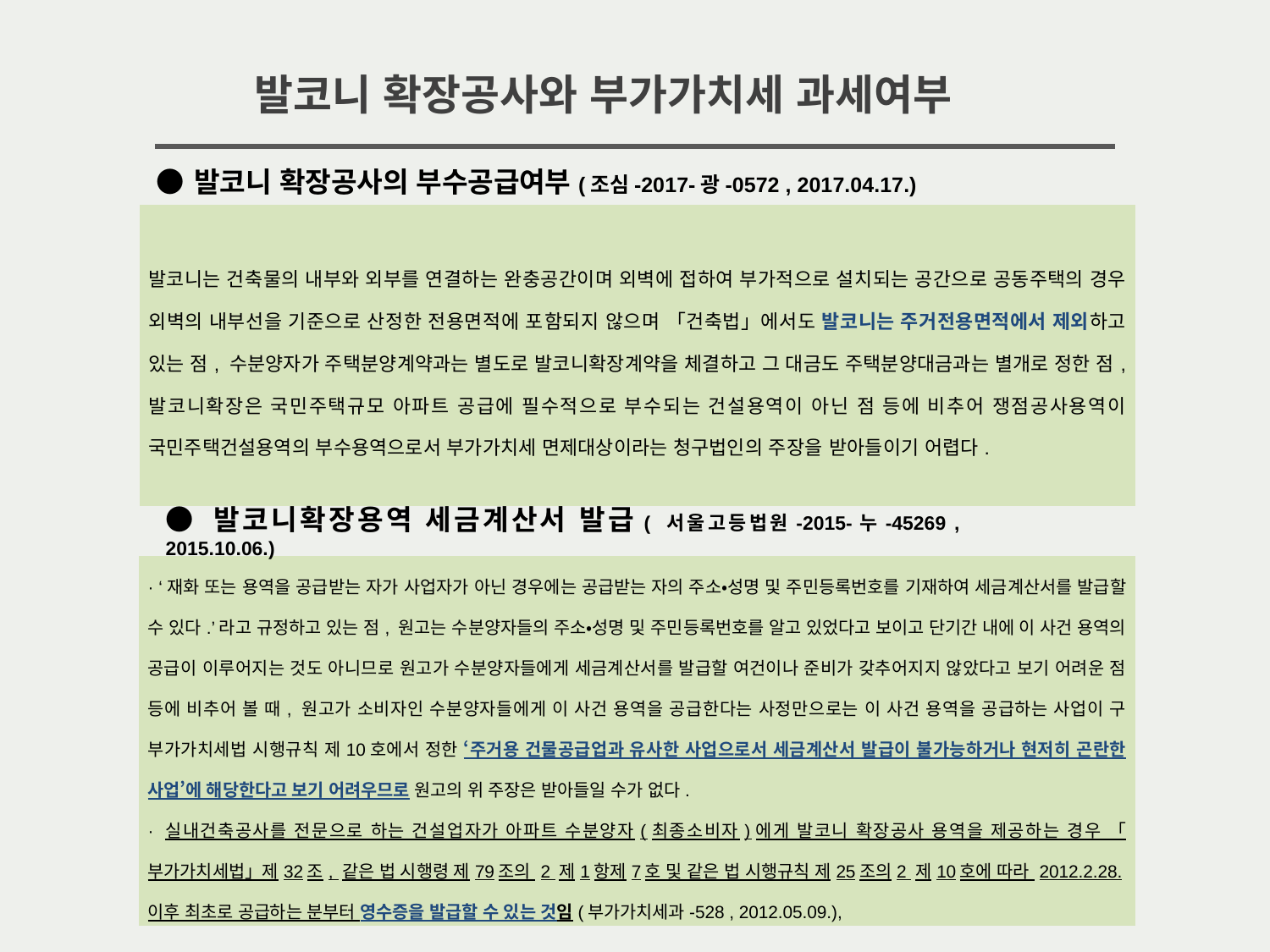

발코니 확장공사와 부가가치세 과세여부
● 발코니 확장공사의 부수공급여부(조심-2017-광-0572 , 2017.04.17.)

| 발코니는 건축물의 내부와 외부를 연결하는 완충공간이며 외벽에 접하여 부가적으로 설치되는 공간으로 공동주택의 경우 외벽의 내부선을 기준으로 산정한 전용면적에 포함되지 않으며 「건축법」에서도 발코니는 주거전용면적에서 제외하고 있는 점, 수분양자가 주택분양계약과는 별도로 발코니확장계약을 체결하고 그 대금도 주택분양대금과는 별개로 정한 점, 발코니확장은 국민주택규모 아파트 공급에 필수적으로 부수되는 건설용역이 아닌 점 등에 비추어 쟁점공사용역이 국민주택건설용역의 부수용역으로서 부가가치세 면제대상이라는 청구법인의 주장을 받아들이기 어렵다. |
| --- |

● 발코니확장용역 세금계산서 발급( 서울고등법원-2015-누-45269 , 2015.10.06.)

| · ‘재화 또는 용역을 공급받는 자가 사업자가 아닌 경우에는 공급받는 자의 주소・성명 및 주민등록번호를 기재하여 세금계산서를 발급할 수 있다.’라고 규정하고 있는 점, 원고는 수분양자들의 주소・성명 및 주민등록번호를 알고 있었다고 보이고 단기간 내에 이 사건 용역의 공급이 이루어지는 것도 아니므로 원고가 수분양자들에게 세금계산서를 발급할 여건이나 준비가 갖추어지지 않았다고 보기 어려운 점 등에 비추어 볼 때, 원고가 소비자인 수분양자들에게 이 사건 용역을 공급한다는 사정만으로는 이 사건 용역을 공급하는 사업이 구 부가가치세법 시행규칙 제10호에서 정한 ‘주거용 건물공급업과 유사한 사업으로서 세금계산서 발급이 불가능하거나 현저히 곤란한 사업’에 해당한다고 보기 어려우므로 원고의 위 주장은 받아들일 수가 없다. · 실내건축공사를 전문으로 하는 건설업자가 아파트 수분양자(최종소비자)에게 발코니 확장공사 용역을 제공하는 경우 「부가가치세법」제32조, 같은 법 시행령 제79조의 2 제1항제7호 및 같은 법 시행규칙 제25조의2 제10호에 따라 2012.2.28.이후 최초로 공급하는 분부터 영수증을 발급할 수 있는 것임(부가가치세과-528 , 2012.05.09.), |
| --- |